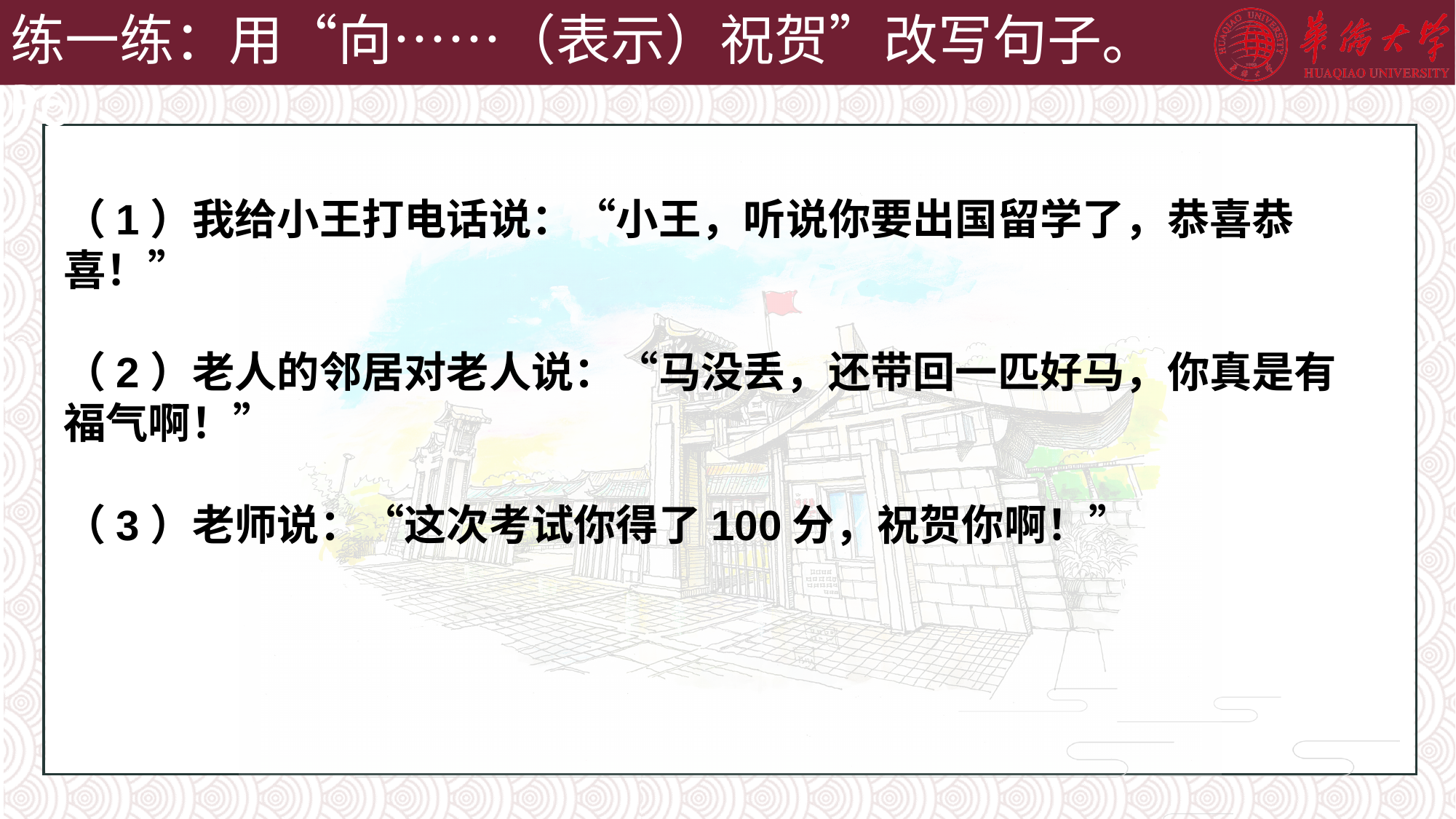

# 练一练：用“向……（表示）祝贺”改写句子。P6
（1）我给小王打电话说：“小王，听说你要出国留学了，恭喜恭喜！”

（2）老人的邻居对老人说：“马没丢，还带回一匹好马，你真是有福气啊！”

（3）老师说：“这次考试你得了100分，祝贺你啊！”